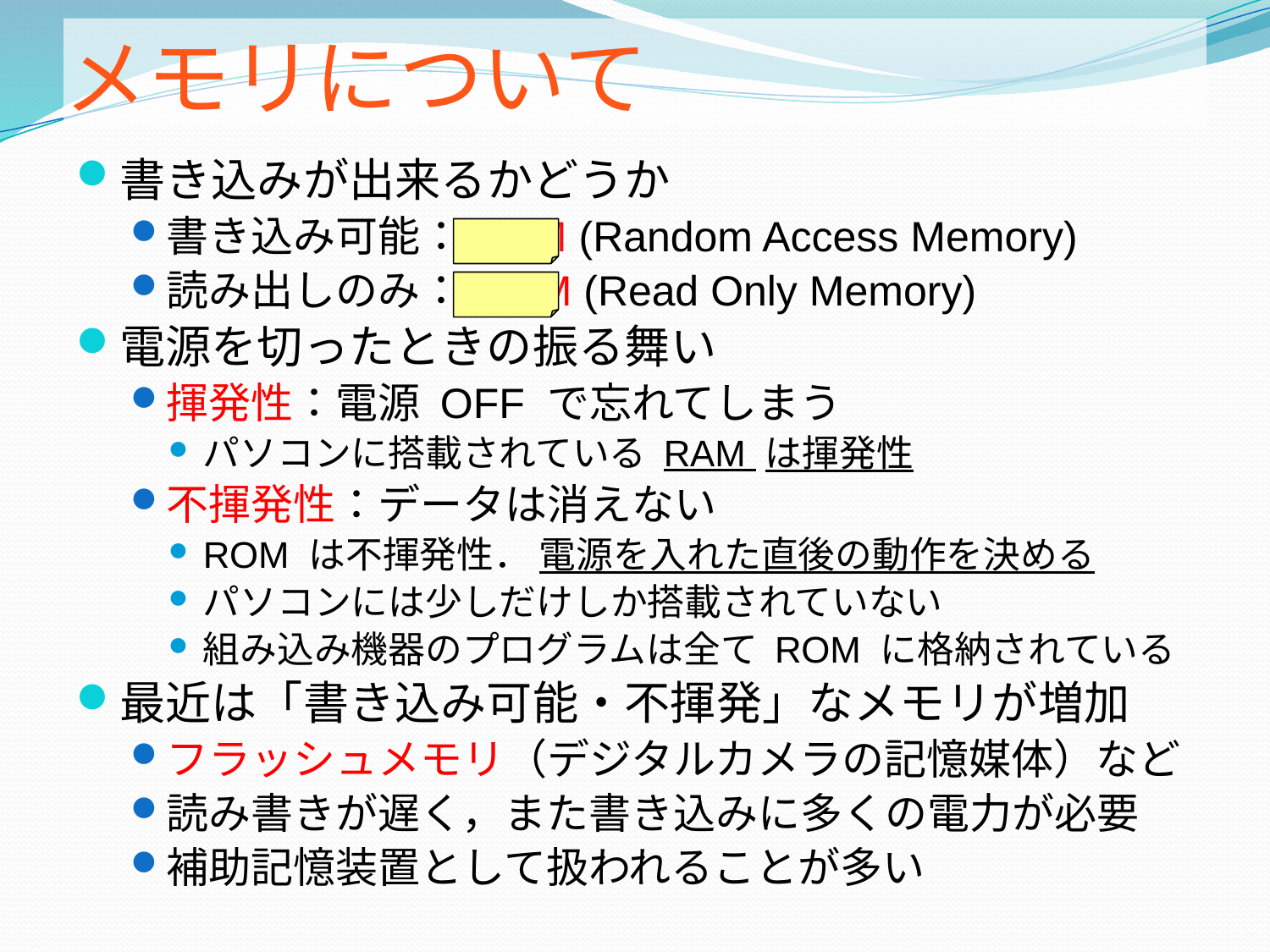

# メモリについて
書き込みが出来るかどうか
書き込み可能：RAM (Random Access Memory)
読み出しのみ：ROM (Read Only Memory)
電源を切ったときの振る舞い
揮発性：電源 OFF で忘れてしまう
パソコンに搭載されている RAM は揮発性
不揮発性：データは消えない
ROM は不揮発性． 電源を入れた直後の動作を決める
パソコンには少しだけしか搭載されていない
組み込み機器のプログラムは全て ROM に格納されている
最近は「書き込み可能・不揮発」なメモリが増加
フラッシュメモリ（デジタルカメラの記憶媒体）など
読み書きが遅く，また書き込みに多くの電力が必要
補助記憶装置として扱われることが多い